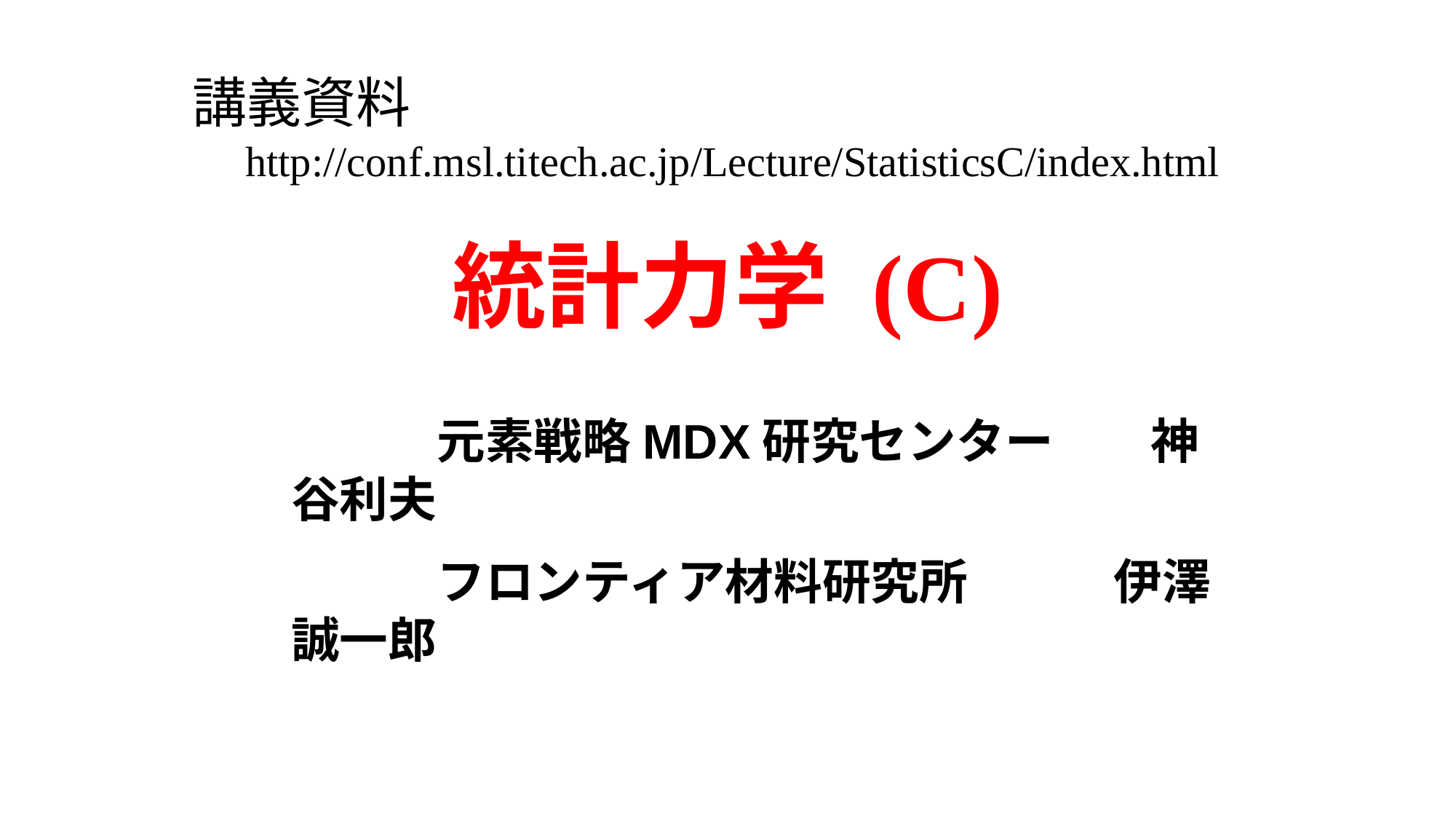

講義資料
　http://conf.msl.titech.ac.jp/Lecture/StatisticsC/index.html
# 統計力学 (C)
　　　元素戦略MDX研究センター　　神谷利夫
　　　フロンティア材料研究所　　　伊澤誠一郎